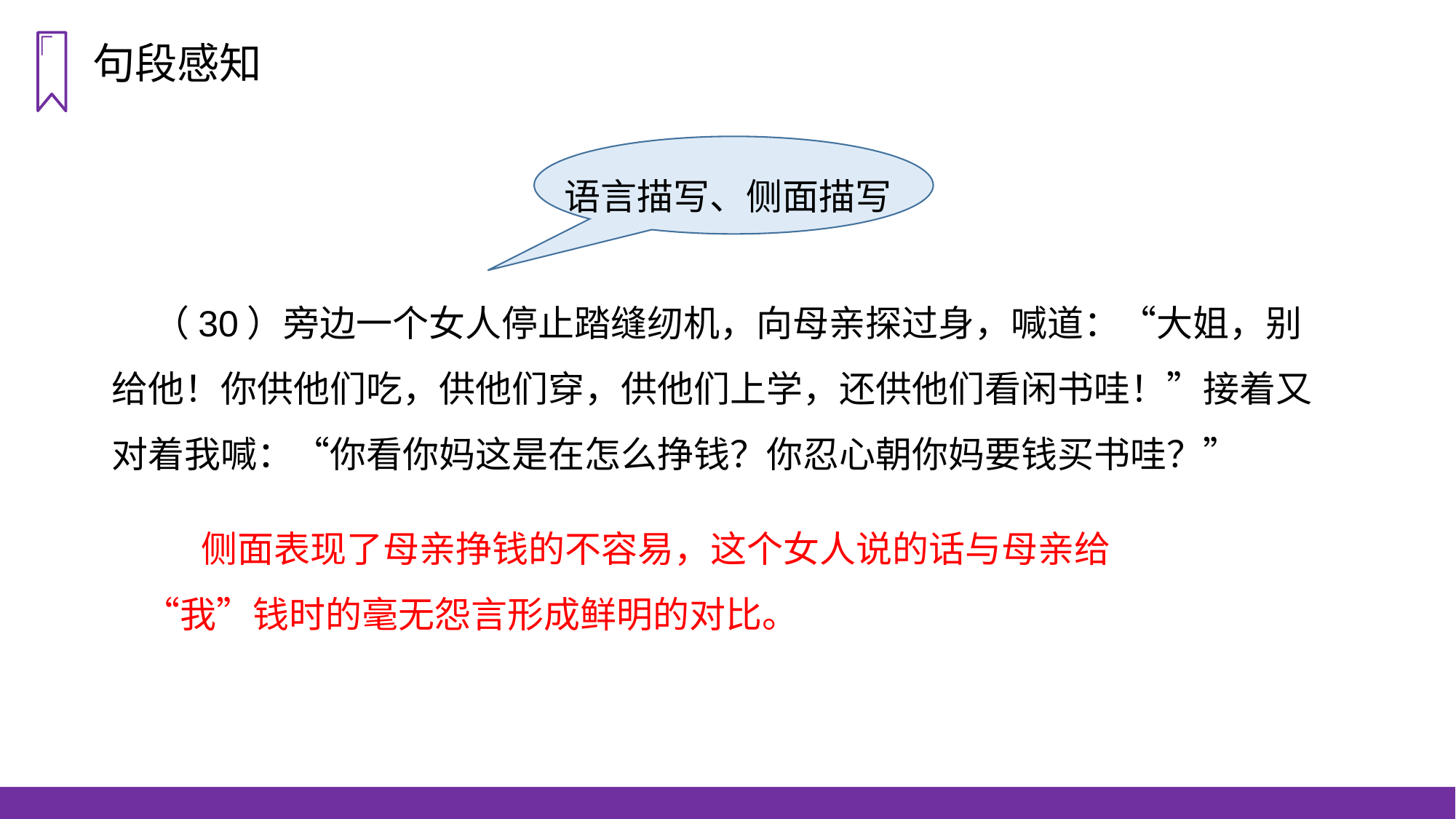

句段感知

语言描写、侧面描写
    （30）旁边一个女人停止踏缝纫机，向母亲探过身，喊道：“大姐，别给他！你供他们吃，供他们穿，供他们上学，还供他们看闲书哇！”接着又对着我喊：“你看你妈这是在怎么挣钱？你忍心朝你妈要钱买书哇？”
      侧面表现了母亲挣钱的不容易，这个女人说的话与母亲给“我”钱时的毫无怨言形成鲜明的对比。